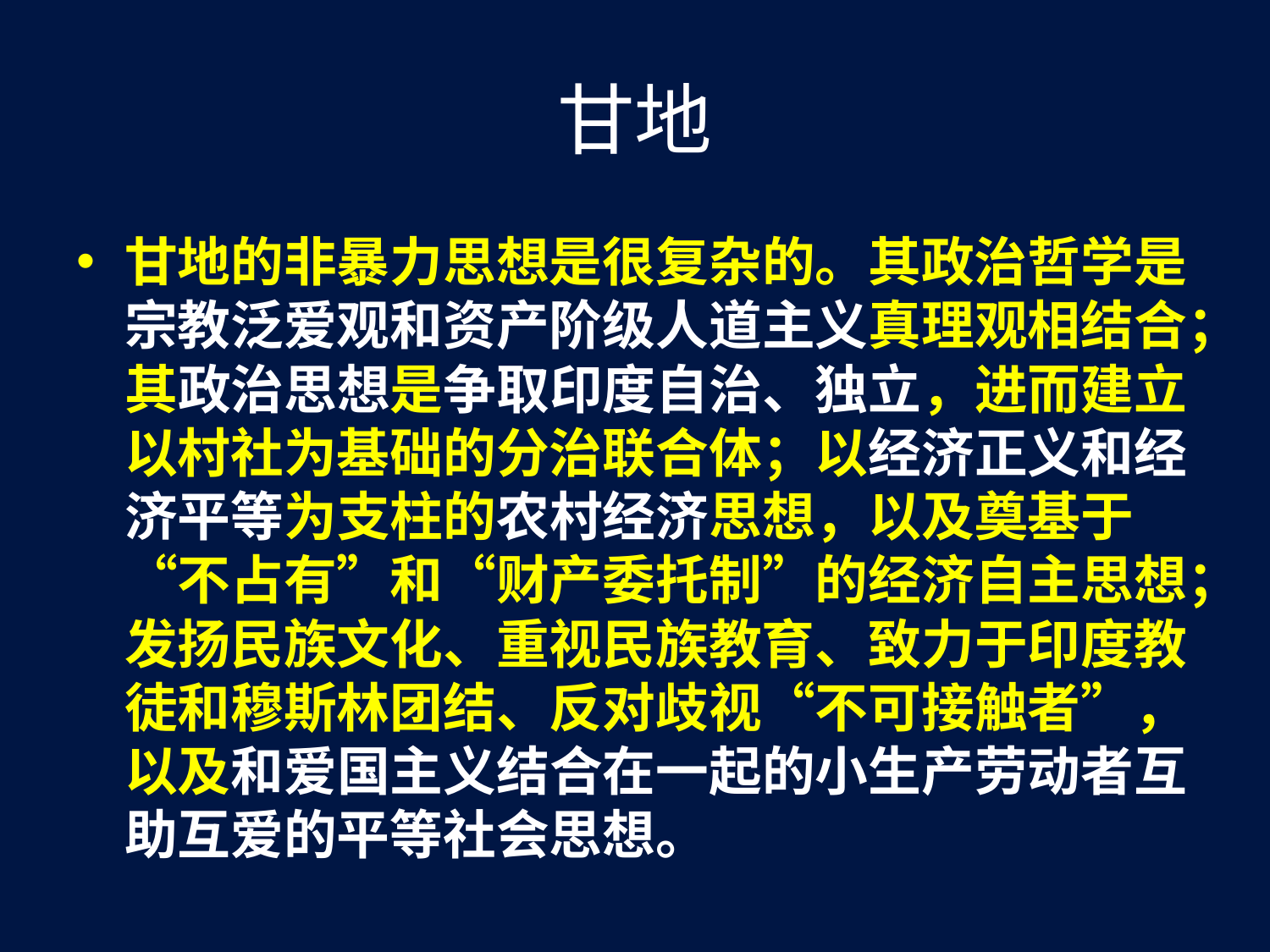

# 甘地
甘地的非暴力思想是很复杂的。其政治哲学是宗教泛爱观和资产阶级人道主义真理观相结合；其政治思想是争取印度自治、独立，进而建立以村社为基础的分治联合体；以经济正义和经济平等为支柱的农村经济思想，以及奠基于“不占有”和“财产委托制”的经济自主思想；发扬民族文化、重视民族教育、致力于印度教徒和穆斯林团结、反对歧视“不可接触者”，以及和爱国主义结合在一起的小生产劳动者互助互爱的平等社会思想。